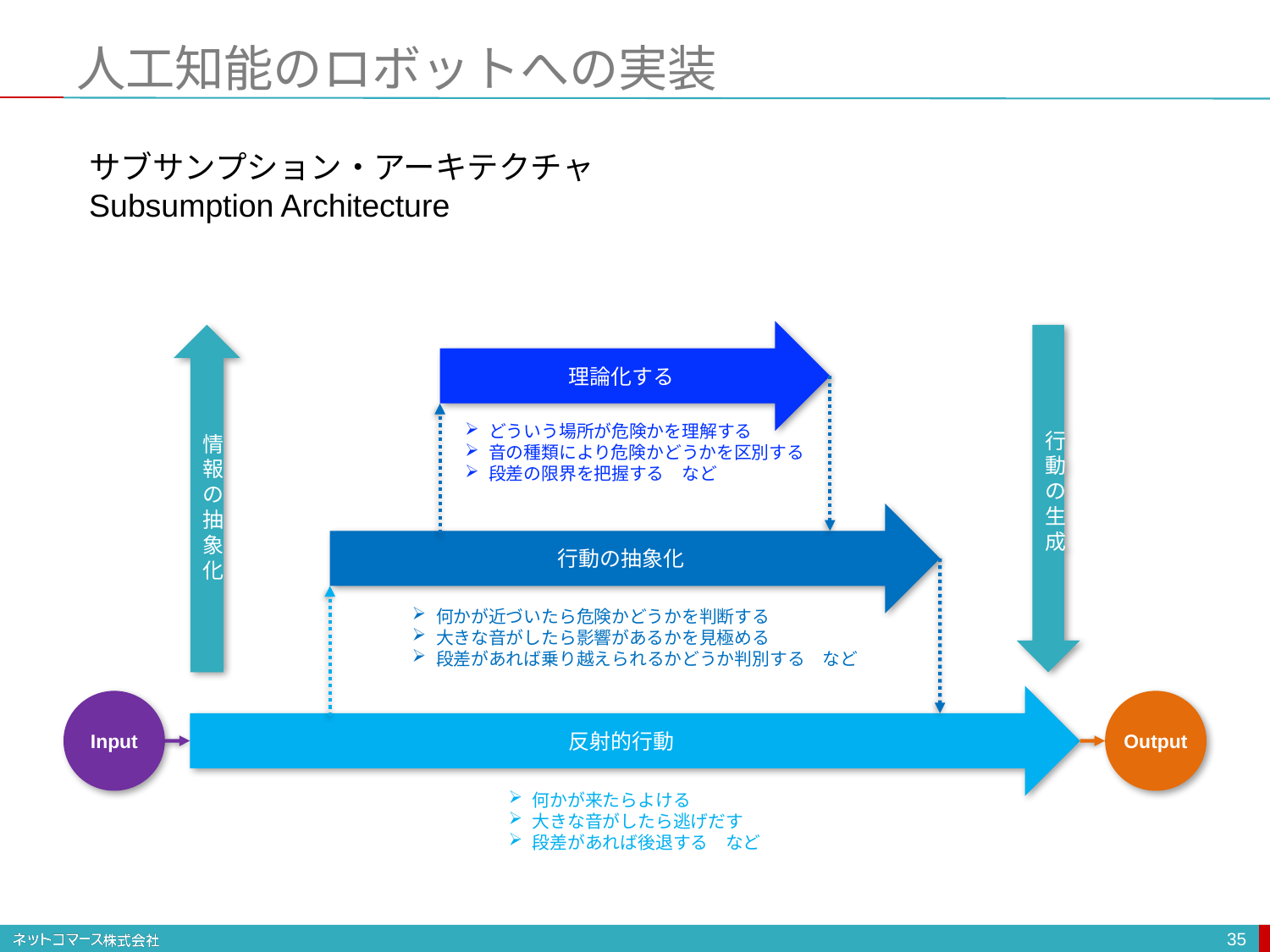

# 人工知能のロボットへの実装
サブサンプション・アーキテクチャ
Subsumption Architecture
理論化する
情報の抽象化
行動の生成
どういう場所が危険かを理解する
音の種類により危険かどうかを区別する
段差の限界を把握する　など
行動の抽象化
何かが近づいたら危険かどうかを判断する
大きな音がしたら影響があるかを見極める
段差があれば乗り越えられるかどうか判別する　など
反射的行動

Input
Output
何かが来たらよける
大きな音がしたら逃げだす
段差があれば後退する　など
35